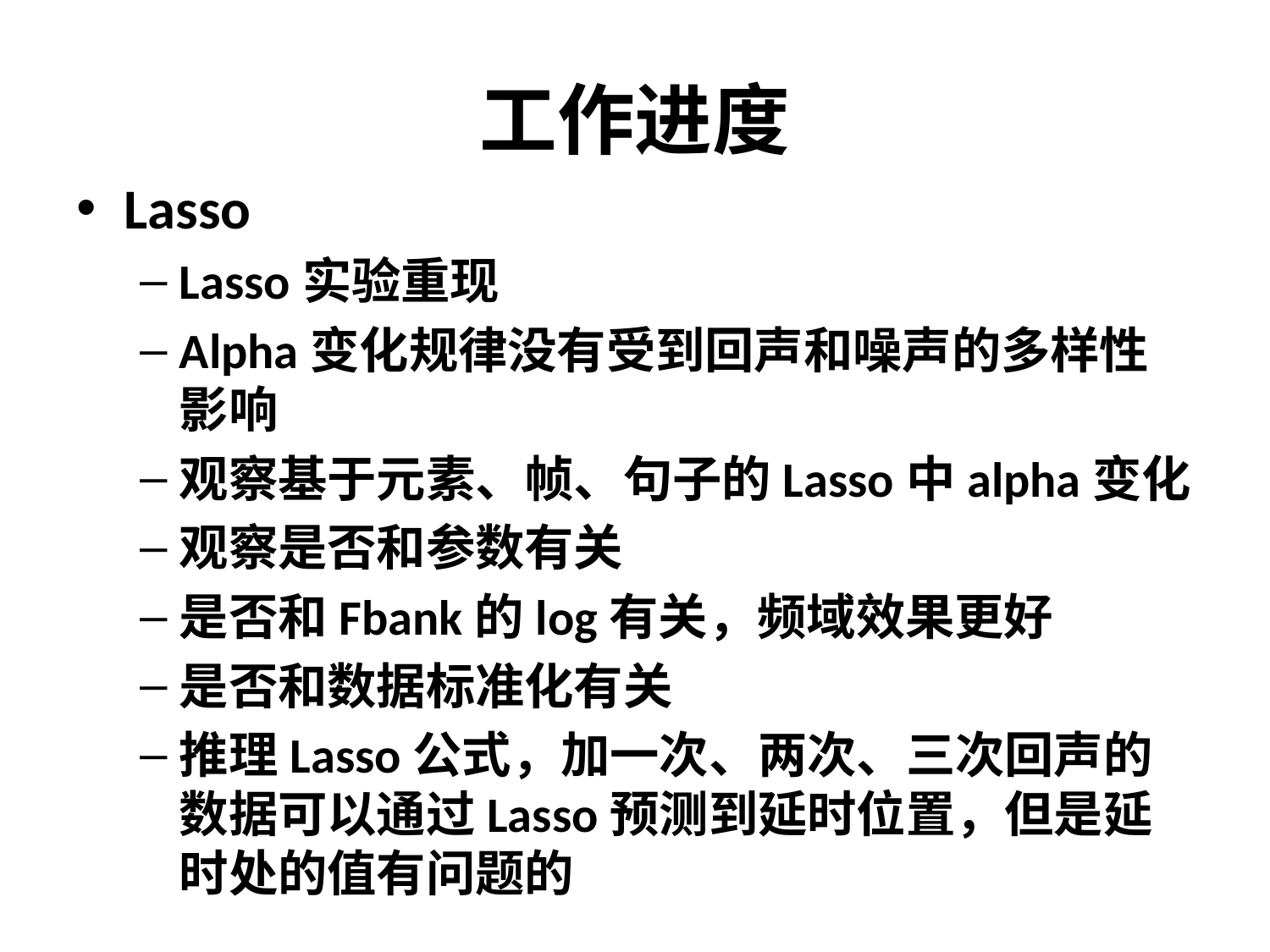

# 工作进度
Lasso
Lasso实验重现
Alpha变化规律没有受到回声和噪声的多样性影响
观察基于元素、帧、句子的Lasso中alpha变化
观察是否和参数有关
是否和Fbank的log有关，频域效果更好
是否和数据标准化有关
推理Lasso公式，加一次、两次、三次回声的数据可以通过Lasso预测到延时位置，但是延时处的值有问题的